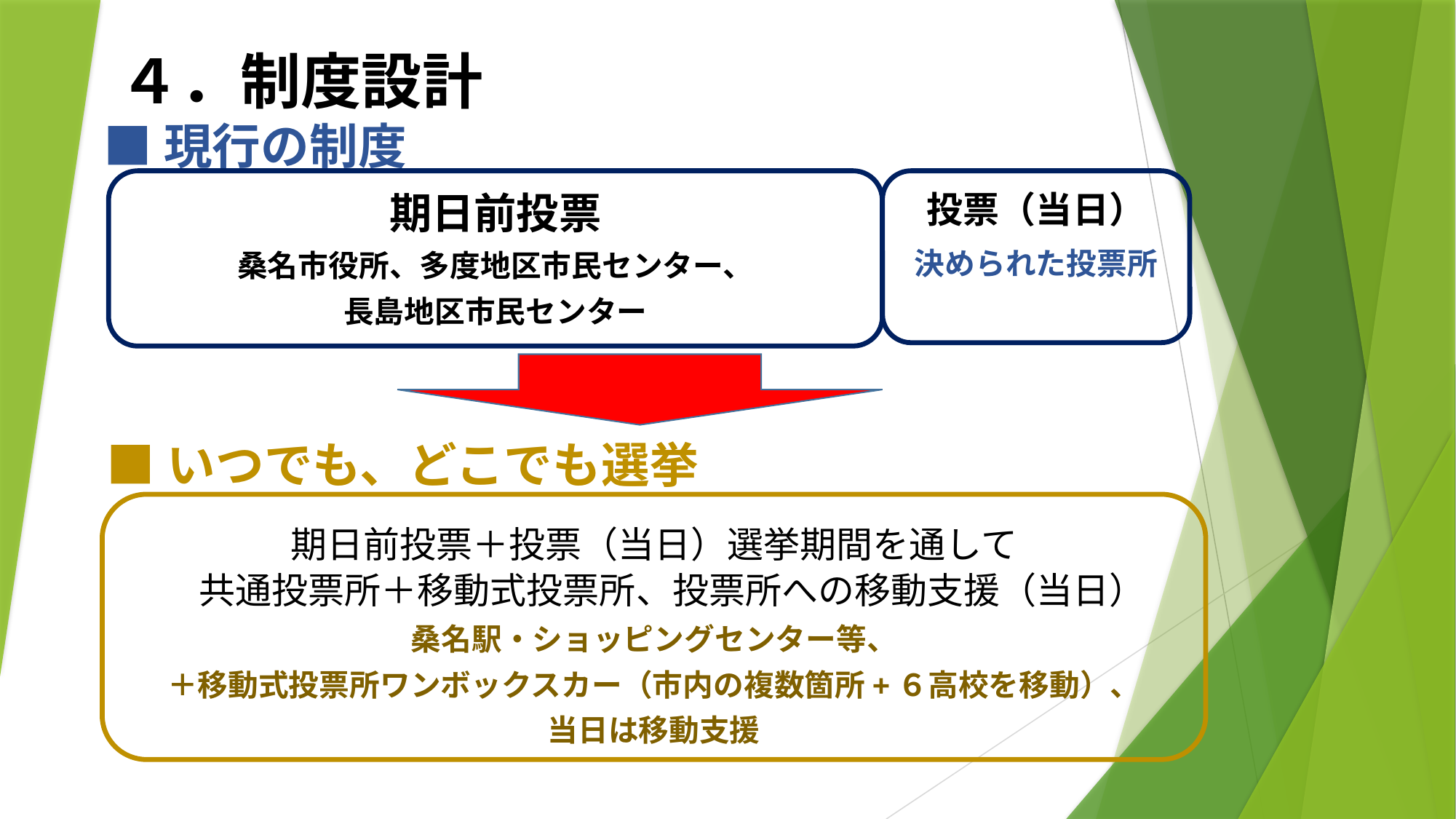

４．制度設計
■現行の制度
期日前投票
桑名市役所、多度地区市民センター、
長島地区市民センター

投票（当日）
決められた投票所

■いつでも、どこでも選挙
期日前投票＋投票（当日）選挙期間を通して
　共通投票所＋移動式投票所、投票所への移動支援（当日）
桑名駅・ショッピングセンター等、
＋移動式投票所ワンボックスカー（市内の複数箇所+６高校を移動）、
当日は移動支援